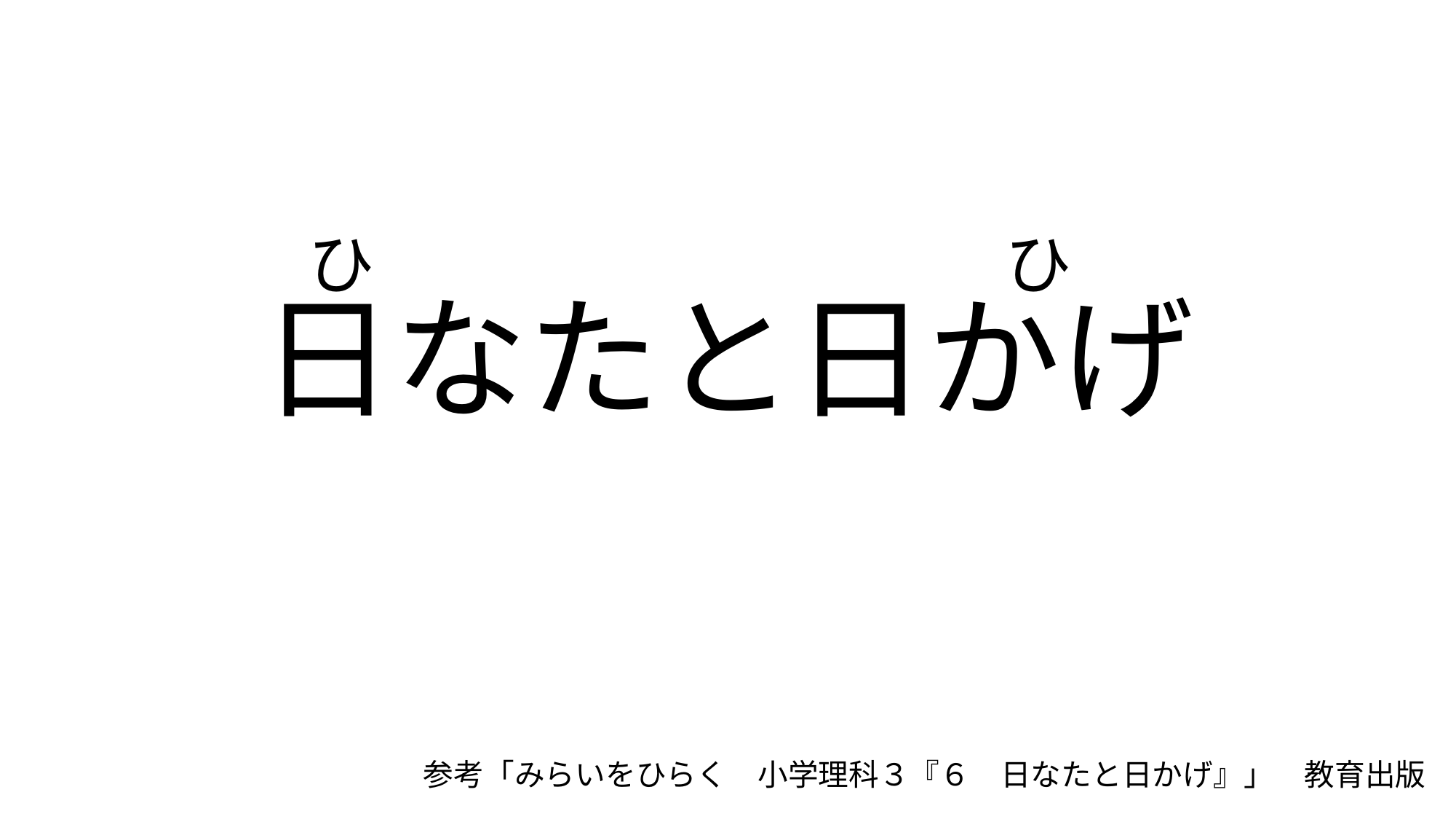

# 日なたと日かげ
ひ　　　　　　　　　  ひ
参考「みらいをひらく　小学理科３『６　日なたと日かげ』」　教育出版